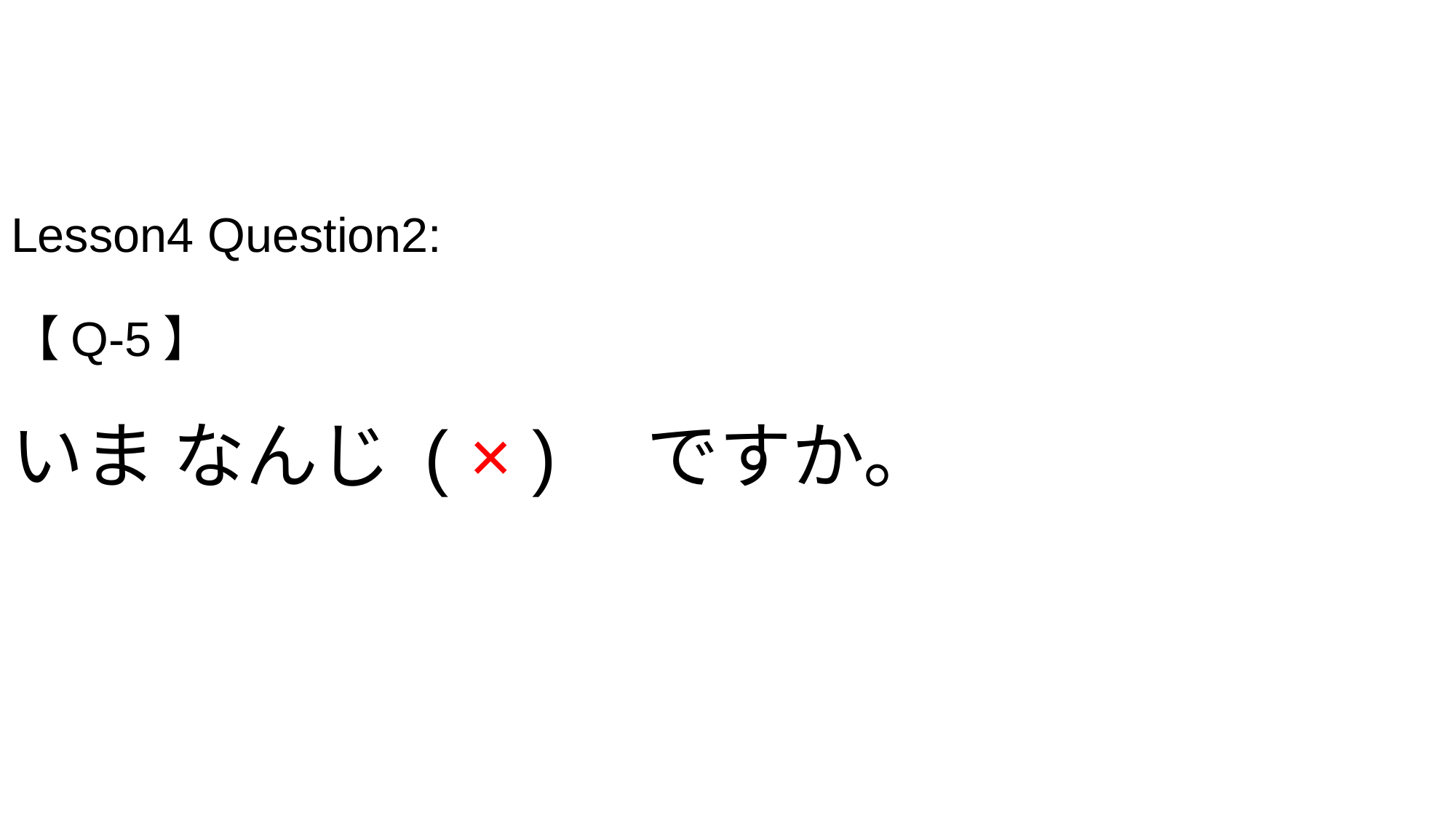

# Lesson4 Question2: 【Q-5】 いま なんじ ( × )　ですか。